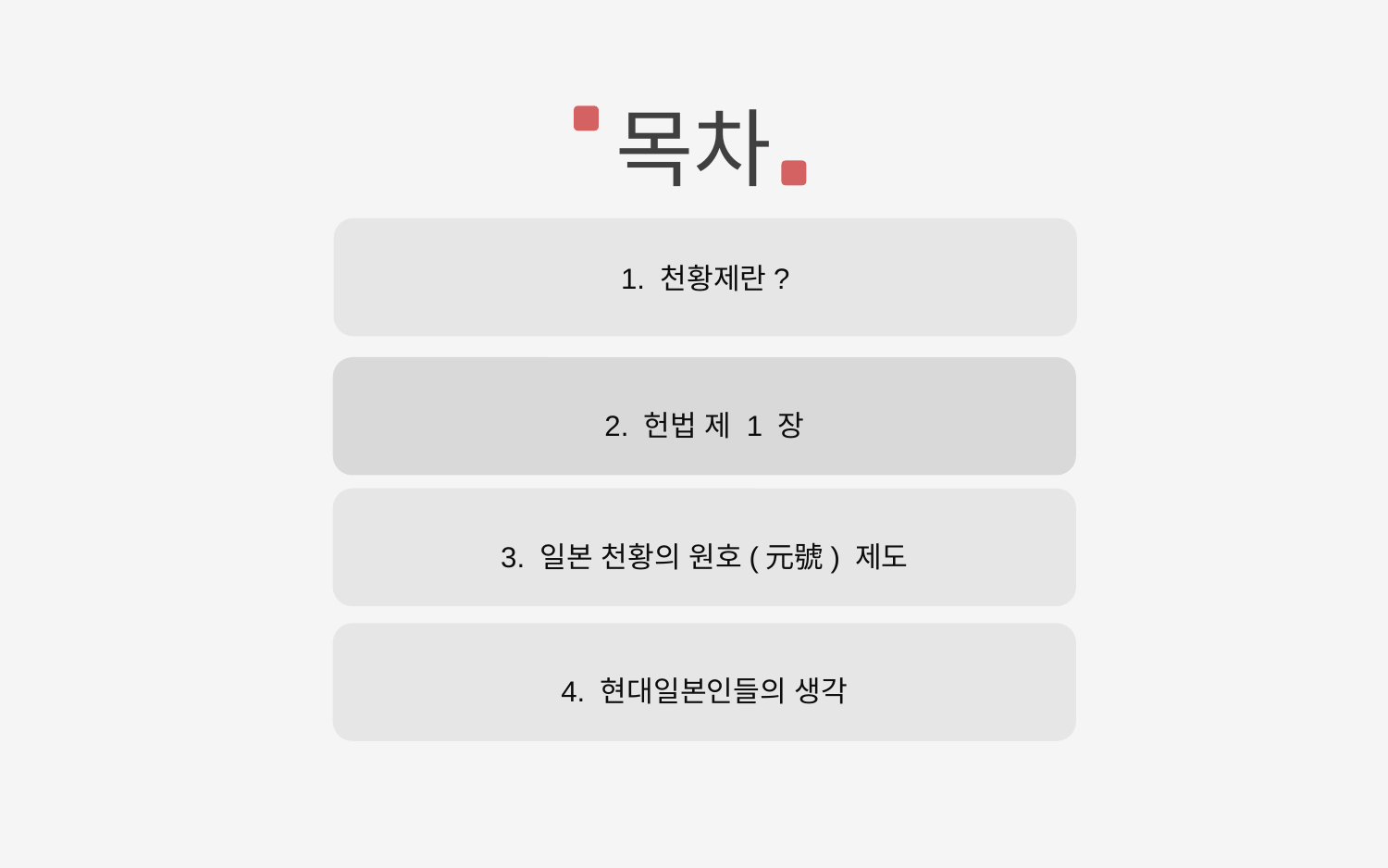

목차

1. 천황제란?
2. 헌법 제 1 장
3. 일본 천황의 원호(元號) 제도
4. 현대일본인들의 생각